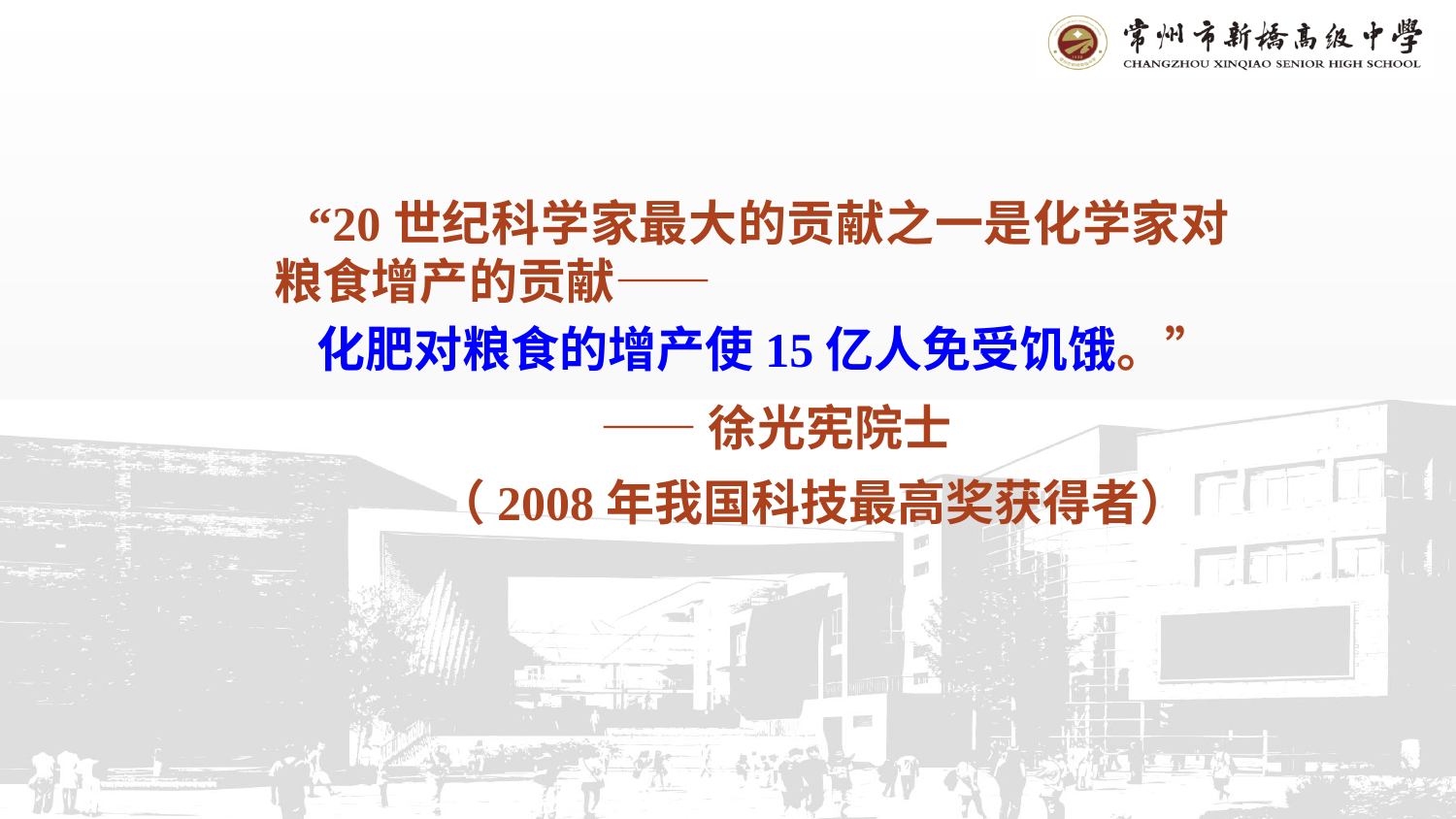

“20世纪科学家最大的贡献之一是化学家对粮食增产的贡献——
        化肥对粮食的增产使15亿人免受饥饿。”
                                   ——徐光宪院士
                   （2008年我国科技最高奖获得者）